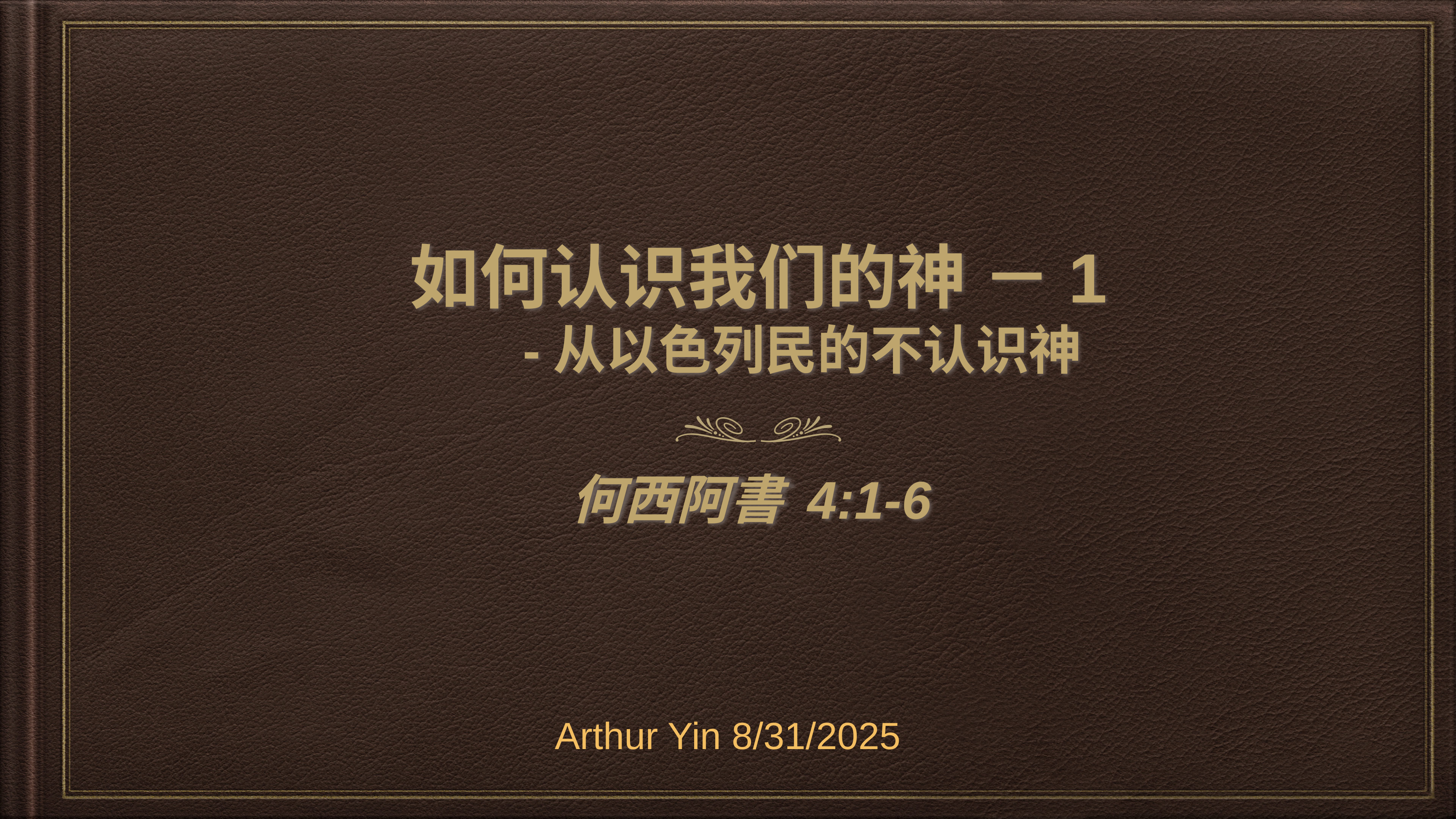

# 如何认识我们的神 －1
      -从以色列民的不认识神
何⻄阿書 4:1-6
Arthur Yin 8/31/2025